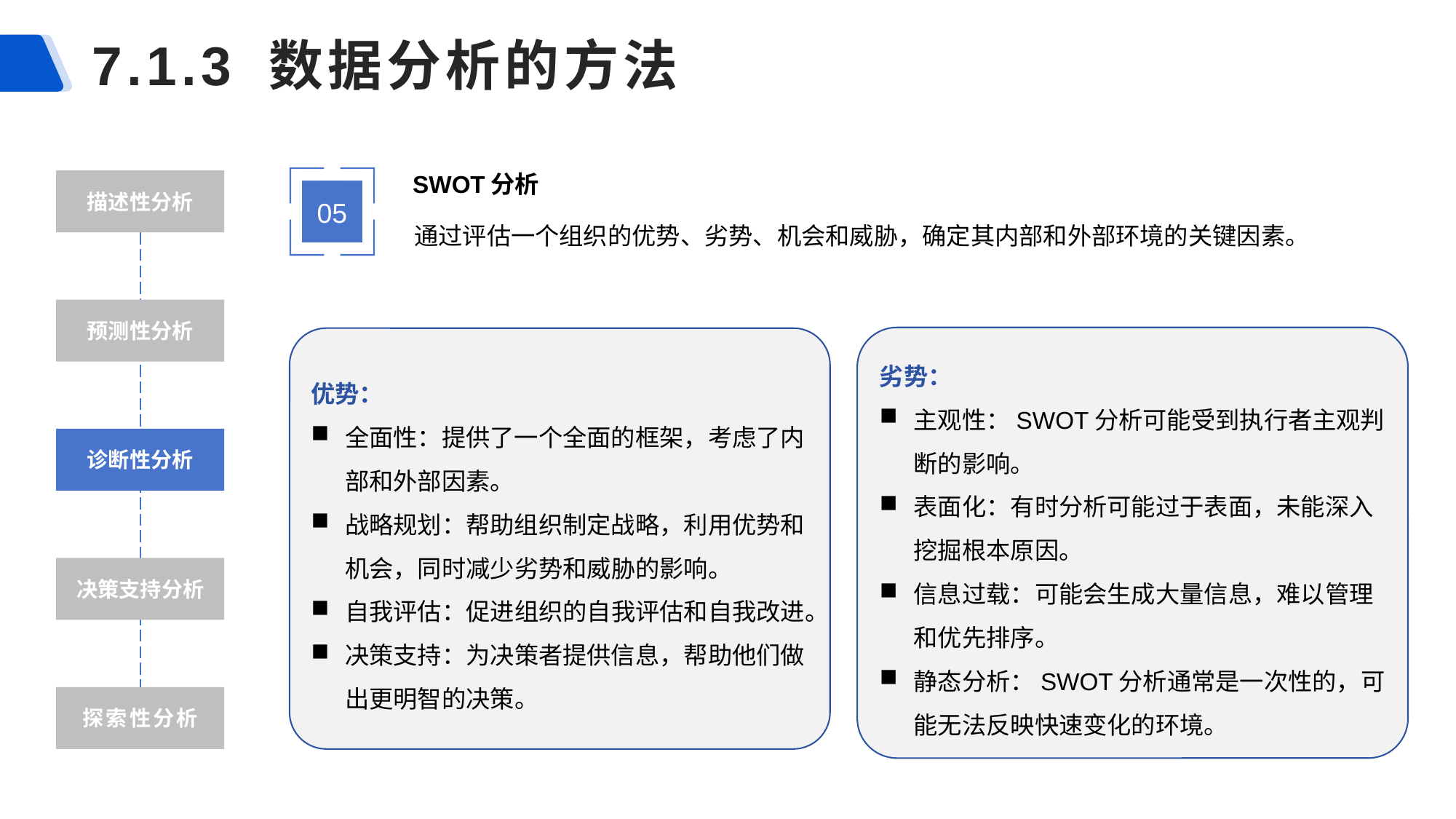

# 7.1.3 数据分析的方法
SWOT分析

05
描述性分析
通过评估一个组织的优势、劣势、机会和威胁，确定其内部和外部环境的关键因素。
预测性分析
劣势：
主观性：SWOT分析可能受到执行者主观判断的影响。
表面化：有时分析可能过于表面，未能深入挖掘根本原因。
信息过载：可能会生成大量信息，难以管理和优先排序。
静态分析：SWOT分析通常是一次性的，可能无法反映快速变化的环境。
优势：
全面性：提供了一个全面的框架，考虑了内部和外部因素。
战略规划：帮助组织制定战略，利用优势和机会，同时减少劣势和威胁的影响。
自我评估：促进组织的自我评估和自我改进。
决策支持：为决策者提供信息，帮助他们做出更明智的决策。
诊断性分析
决策支持分析
探索性分析